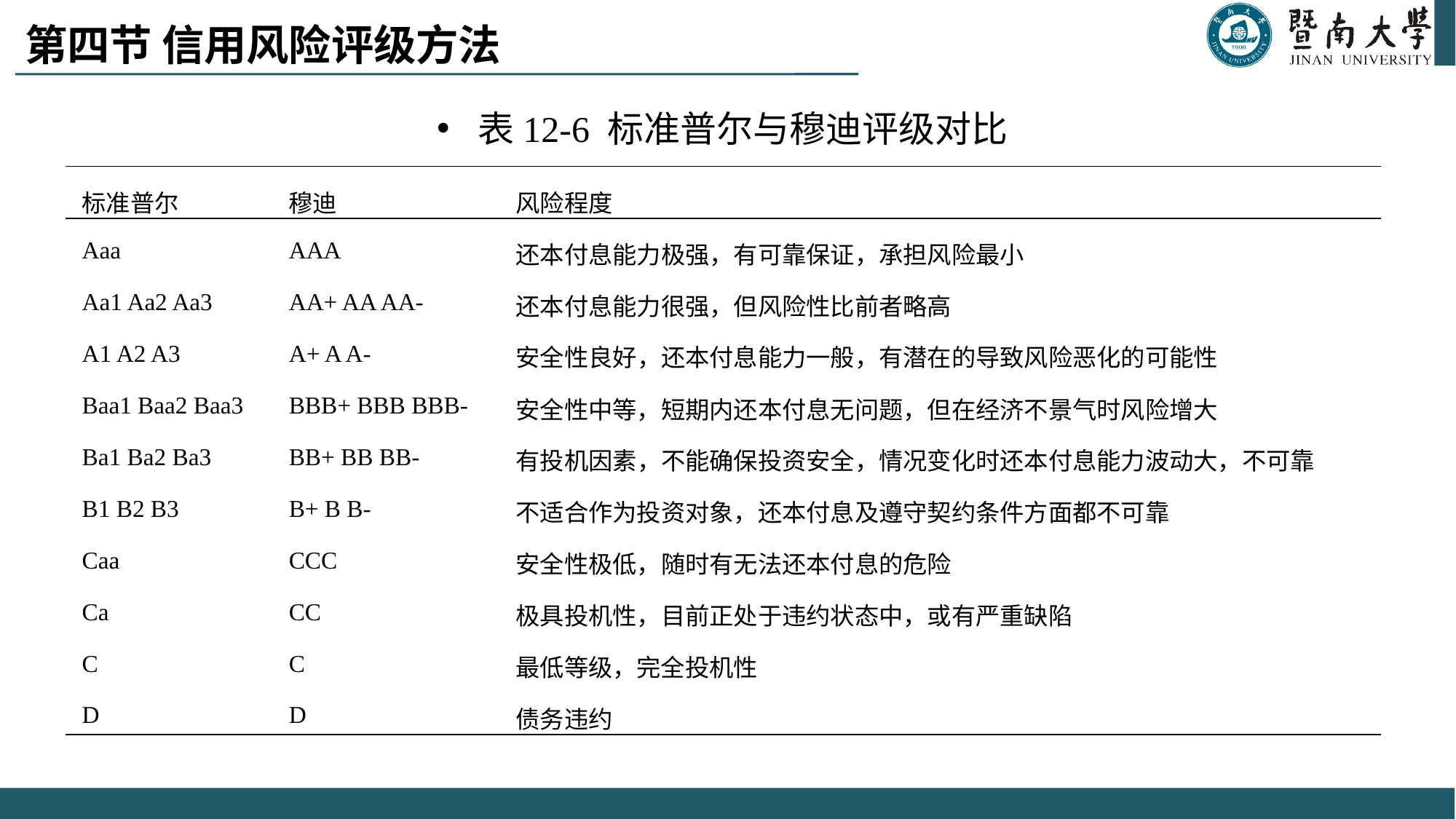

# 第四节 信用风险评级方法
表12-6 标准普尔与穆迪评级对比
| 标准普尔 | 穆迪 | 风险程度 |
| --- | --- | --- |
| Aaa | AAA | 还本付息能力极强，有可靠保证，承担风险最小 |
| Aa1 Aa2 Aa3 | AA+ AA AA- | 还本付息能力很强，但风险性比前者略高 |
| A1 A2 A3 | A+ A A- | 安全性良好，还本付息能力一般，有潜在的导致风险恶化的可能性 |
| Baa1 Baa2 Baa3 | BBB+ BBB BBB- | 安全性中等，短期内还本付息无问题，但在经济不景气时风险增大 |
| Ba1 Ba2 Ba3 | BB+ BB BB- | 有投机因素，不能确保投资安全，情况变化时还本付息能力波动大，不可靠 |
| B1 B2 B3 | B+ B B- | 不适合作为投资对象，还本付息及遵守契约条件方面都不可靠 |
| Caa | CCC | 安全性极低，随时有无法还本付息的危险 |
| Ca | CC | 极具投机性，目前正处于违约状态中，或有严重缺陷 |
| C | C | 最低等级，完全投机性 |
| D | D | 债务违约 |